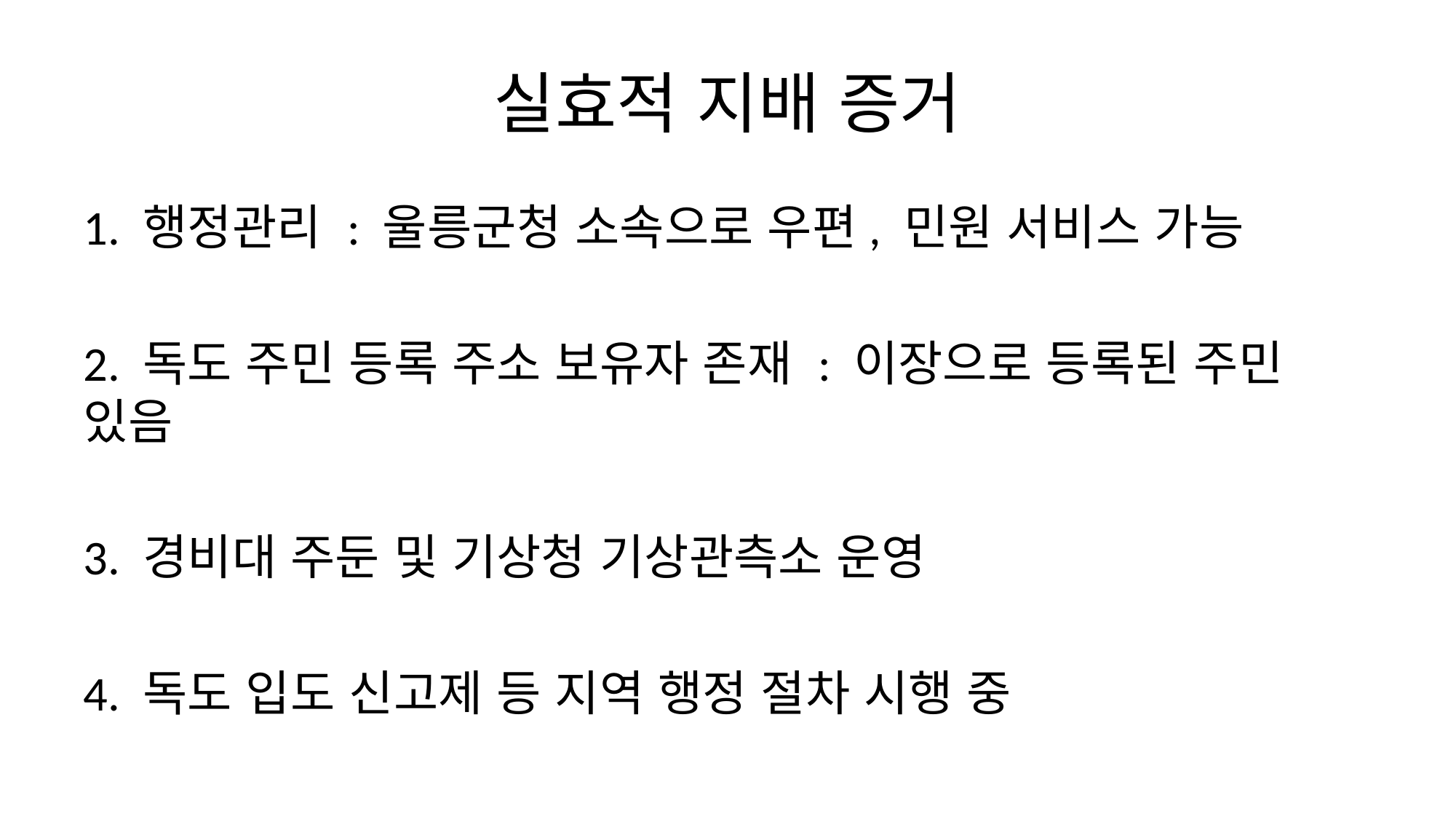

# 실효적 지배 증거
1. 행정관리 : 울릉군청 소속으로 우편, 민원 서비스 가능

2. 독도 주민 등록 주소 보유자 존재 : 이장으로 등록된 주민 있음

3. 경비대 주둔 및 기상청 기상관측소 운영

4. 독도 입도 신고제 등 지역 행정 절차 시행 중